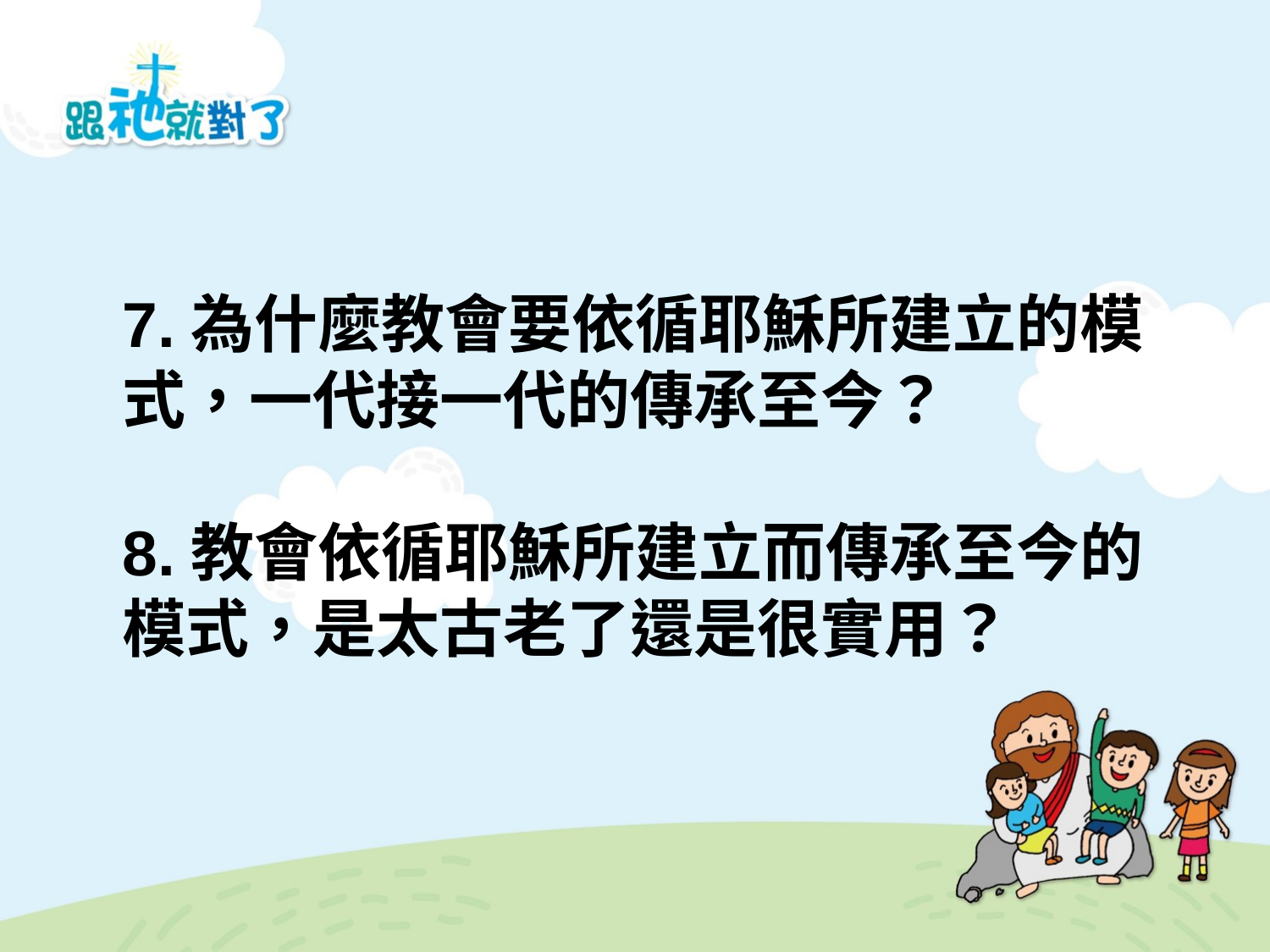

7.為什麼教會要依循耶穌所建立的模式，一代接一代的傳承至今？

8.教會依循耶穌所建立而傳承至今的模式，是太古老了還是很實用？